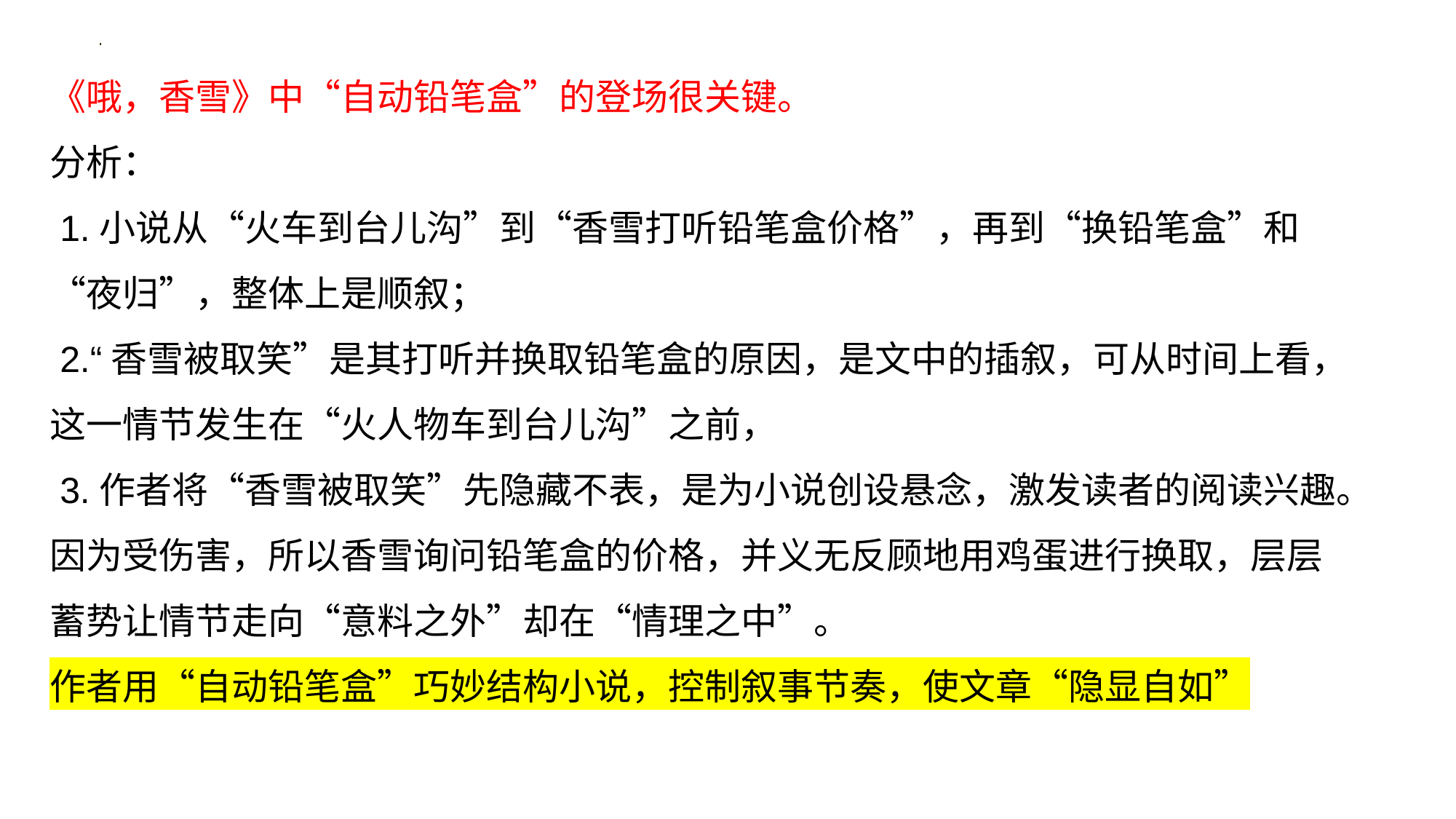

《哦，香雪》中“自动铅笔盒”的登场很关键。
分析：
 1.小说从“火车到台儿沟”到“香雪打听铅笔盒价格”，再到“换铅笔盒”和“夜归”，整体上是顺叙；
 2.“香雪被取笑”是其打听并换取铅笔盒的原因，是文中的插叙，可从时间上看，这一情节发生在“火人物车到台儿沟”之前，
 3.作者将“香雪被取笑”先隐藏不表，是为小说创设悬念，激发读者的阅读兴趣。因为受伤害，所以香雪询问铅笔盒的价格，并义无反顾地用鸡蛋进行换取，层层蓄势让情节走向“意料之外”却在“情理之中”。
作者用“自动铅笔盒”巧妙结构小说，控制叙事节奏，使文章“隐显自如”